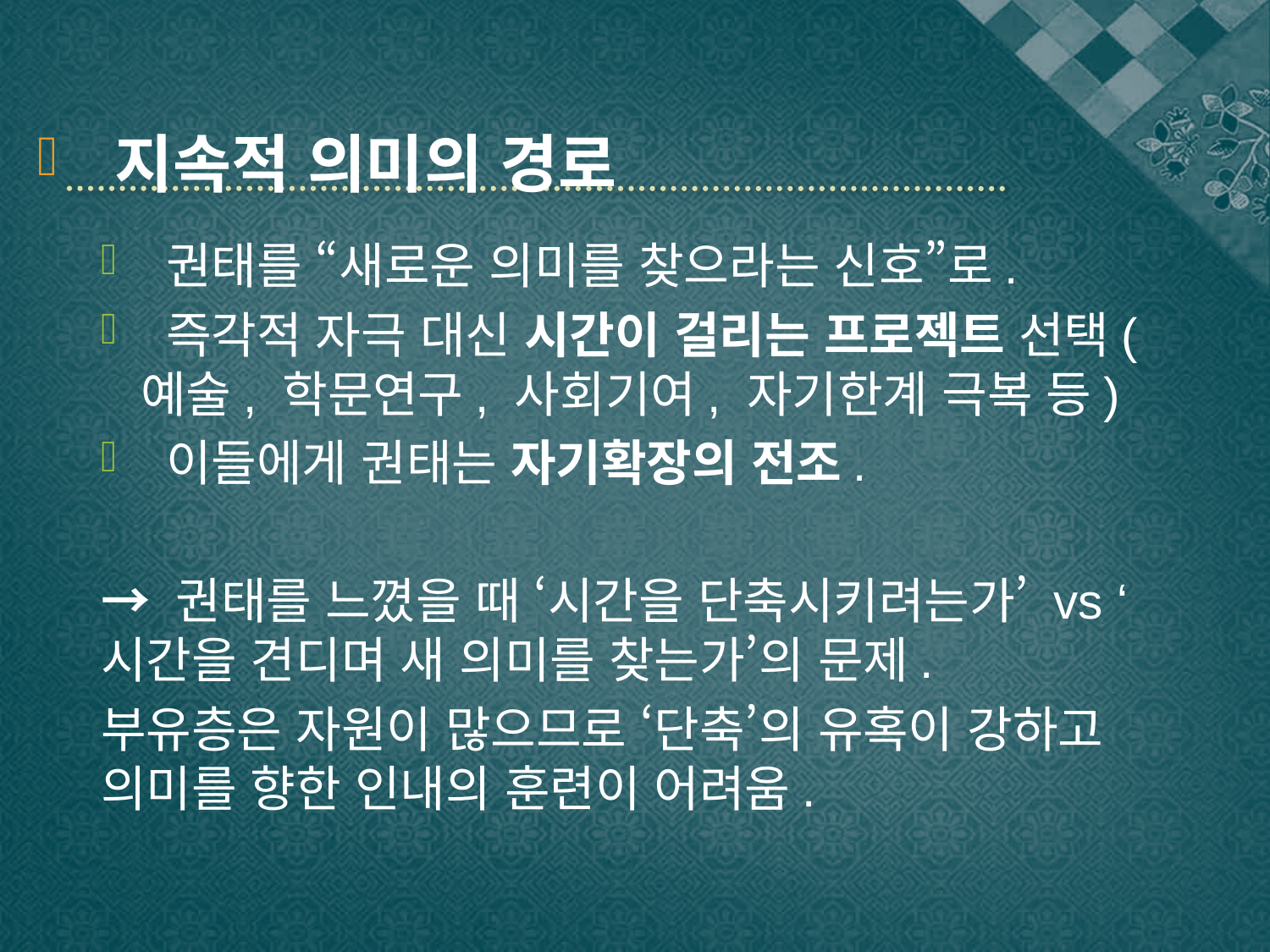

지속적 의미의 경로

 권태를 “새로운 의미를 찾으라는 신호”로.
 즉각적 자극 대신 시간이 걸리는 프로젝트 선택(예술, 학문연구, 사회기여, 자기한계 극복 등)
 이들에게 권태는 자기확장의 전조.

→ 권태를 느꼈을 때 ‘시간을 단축시키려는가’ vs ‘시간을 견디며 새 의미를 찾는가’의 문제.
부유층은 자원이 많으므로 ‘단축’의 유혹이 강하고 의미를 향한 인내의 훈련이 어려움.